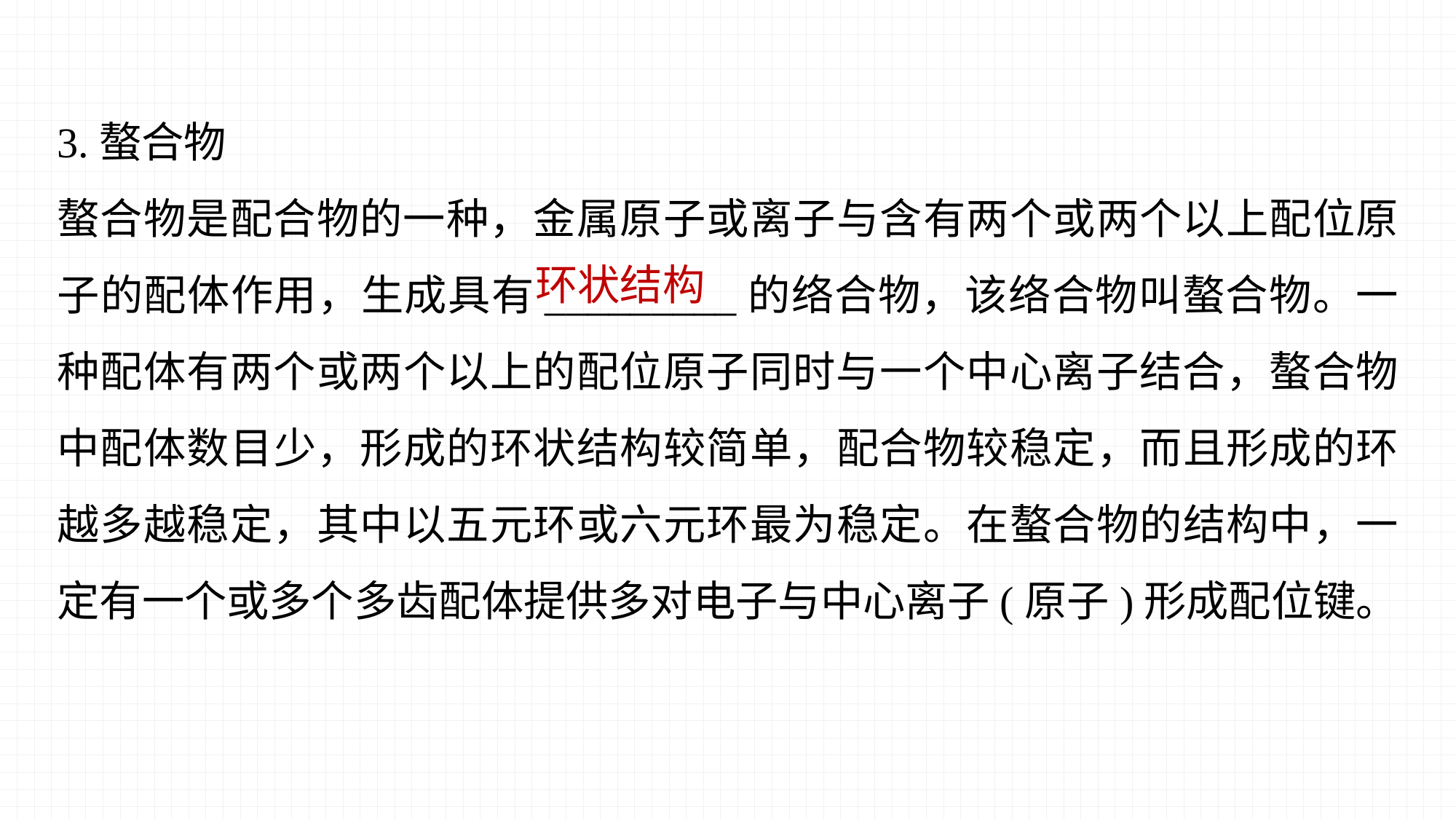

3.螯合物
螯合物是配合物的一种，金属原子或离子与含有两个或两个以上配位原子的配体作用，生成具有_________的络合物，该络合物叫螯合物。一种配体有两个或两个以上的配位原子同时与一个中心离子结合，螯合物中配体数目少，形成的环状结构较简单，配合物较稳定，而且形成的环越多越稳定，其中以五元环或六元环最为稳定。在螯合物的结构中，一定有一个或多个多齿配体提供多对电子与中心离子(原子)形成配位键。
环状结构